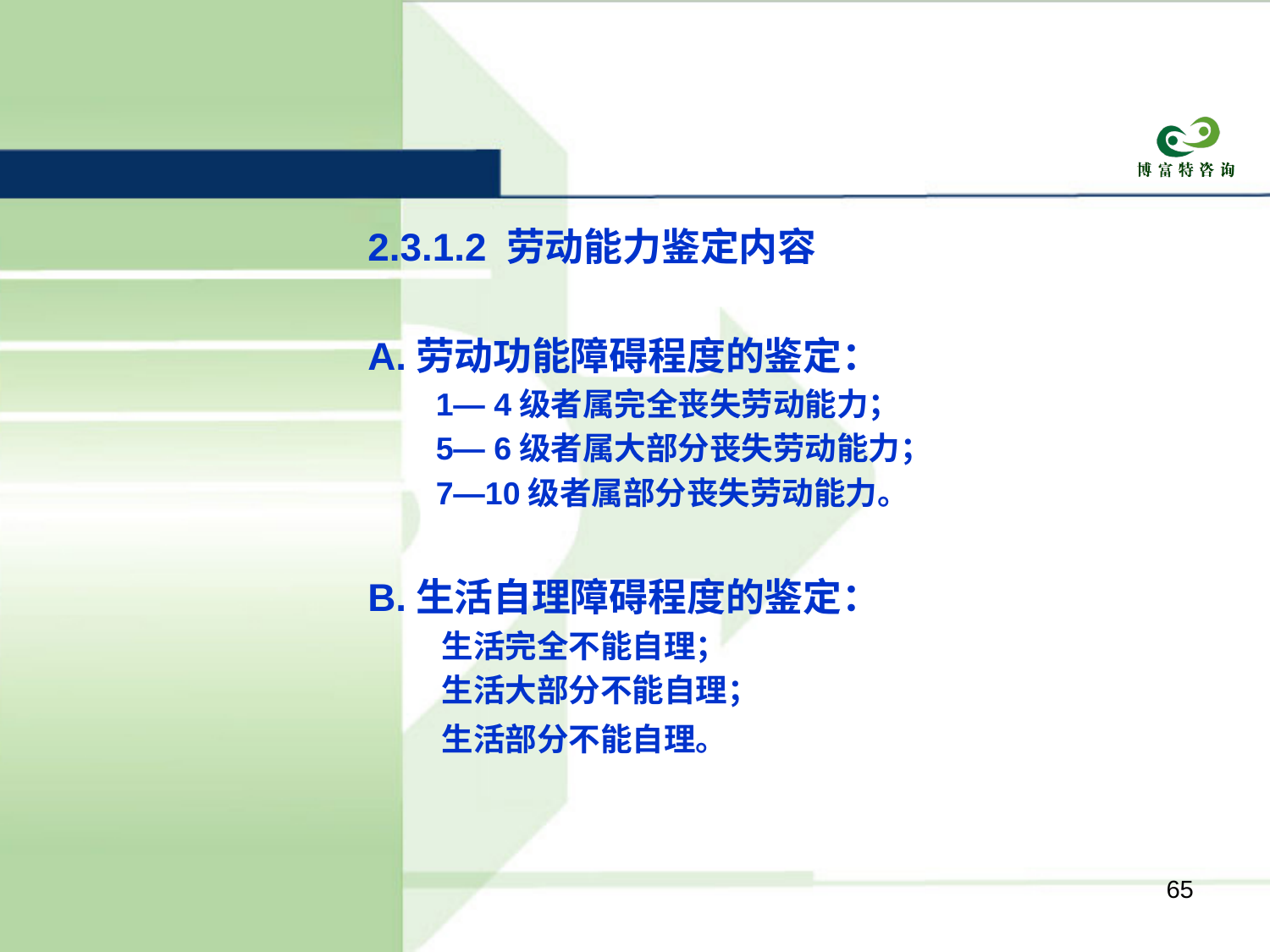

2.3.1.2 劳动能力鉴定内容

A.劳动功能障碍程度的鉴定：
 1— 4级者属完全丧失劳动能力；
 5— 6级者属大部分丧失劳动能力；
 7—10级者属部分丧失劳动能力。

B.生活自理障碍程度的鉴定：
 生活完全不能自理；
 生活大部分不能自理；
 生活部分不能自理。
65